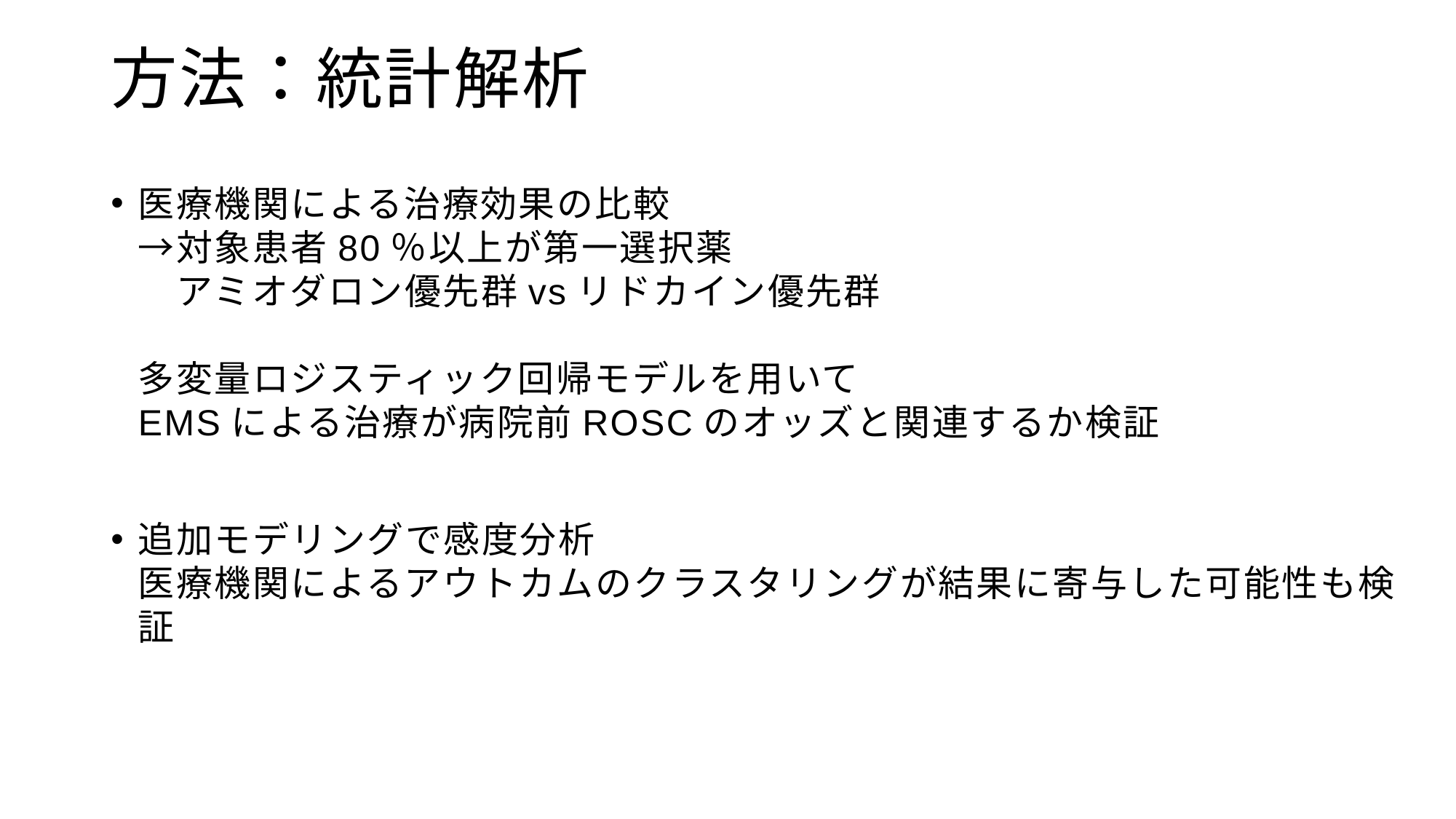

# 方法：統計解析
医療機関による治療効果の比較
→対象患者80％以上が第一選択薬
　アミオダロン優先群vsリドカイン優先群
　
多変量ロジスティック回帰モデルを用いて
EMSによる治療が病院前ROSCのオッズと関連するか検証

追加モデリングで感度分析
医療機関によるアウトカムのクラスタリングが結果に寄与した可能性も検証